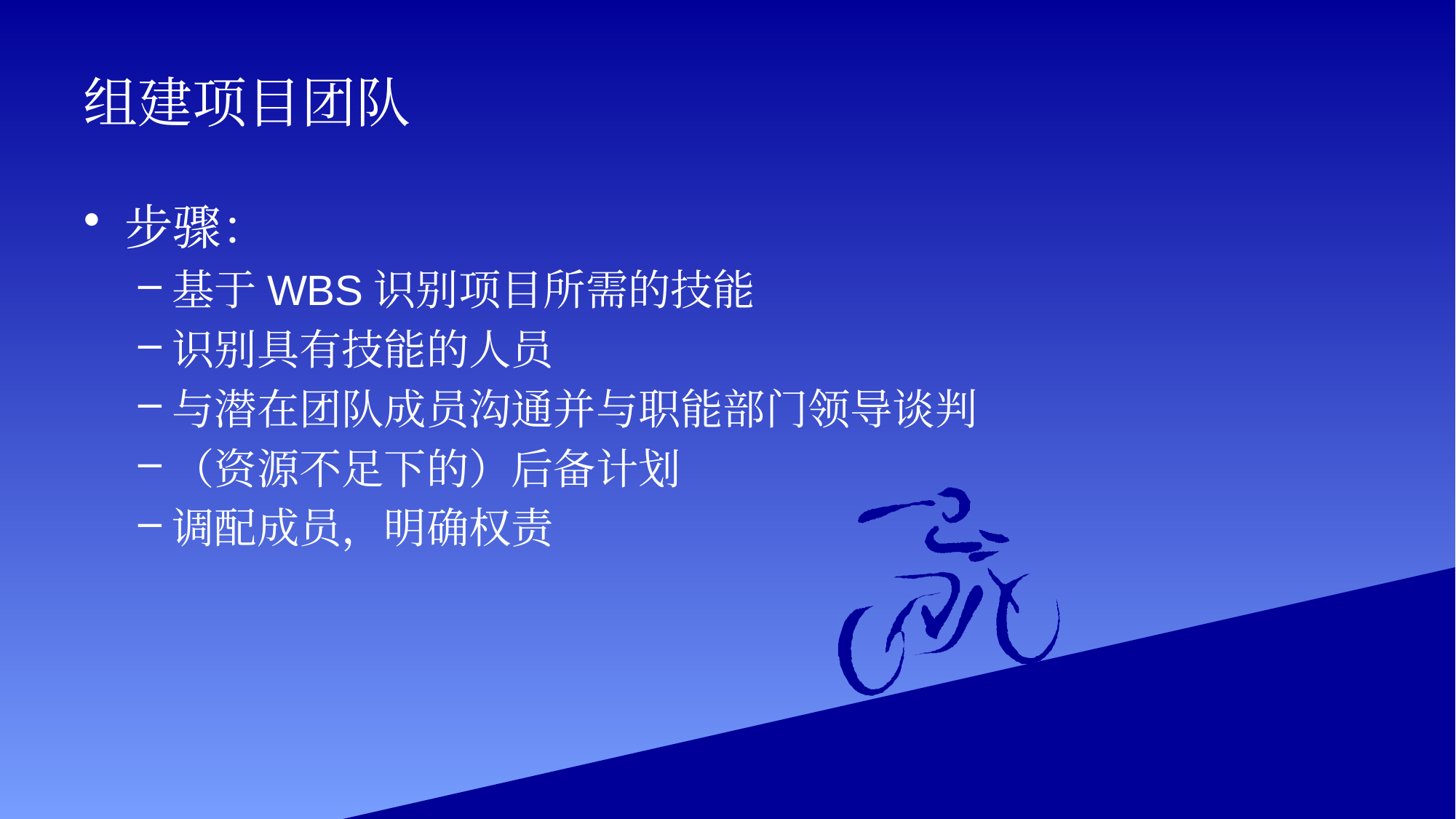

# 组建项目团队
步骤：
基于WBS识别项目所需的技能
识别具有技能的人员
与潜在团队成员沟通并与职能部门领导谈判
（资源不足下的）后备计划
调配成员，明确权责